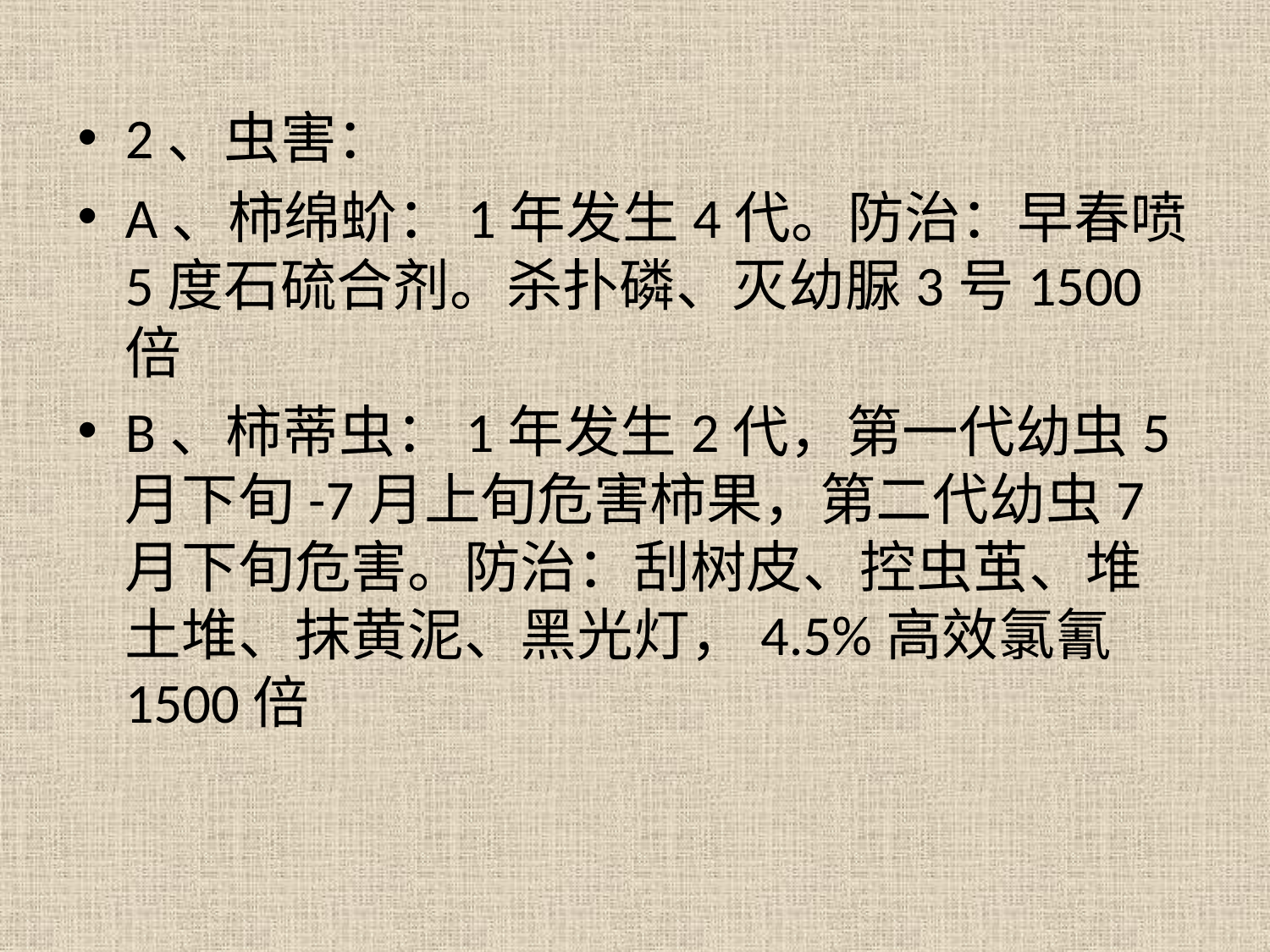

2、虫害：
A、柿绵蚧：1年发生4代。防治：早春喷5度石硫合剂。杀扑磷、灭幼脲3号1500倍
B、柿蒂虫：1年发生2代，第一代幼虫5月下旬-7月上旬危害柿果，第二代幼虫7月下旬危害。防治：刮树皮、控虫茧、堆土堆、抹黄泥、黑光灯，4.5%高效氯氰1500倍